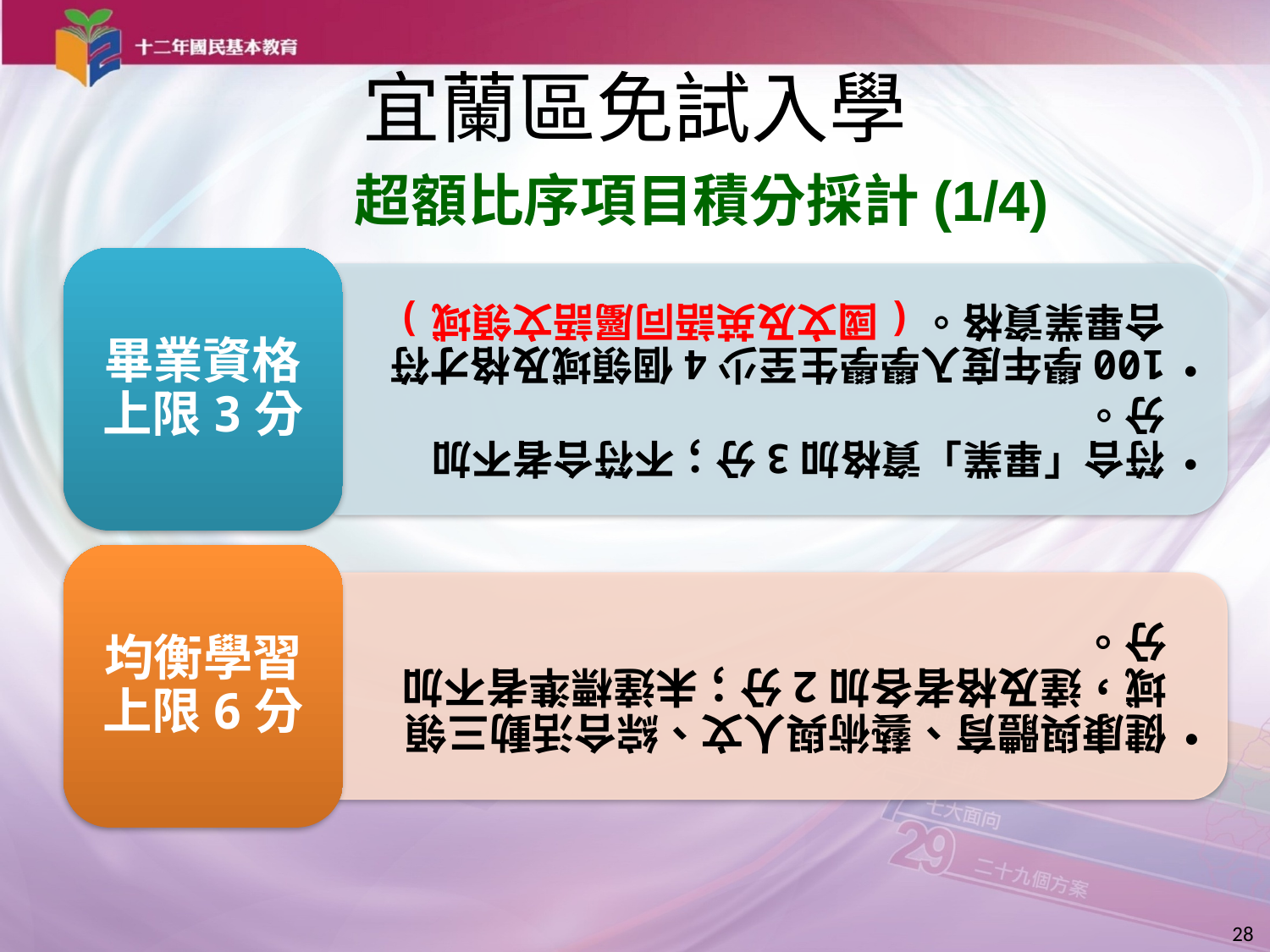

# 宜蘭區免試入學
超額比序項目積分採計(1/4)
符合「畢業」資格加3分；不符合者不加分。
100學年度入學學生至少4個領域及格才符合畢業資格。(國文及英語同屬語文領域)
畢業資格上限3分
健康與體育、藝術與人文、綜合活動三領域，達及格者各加2分；未達標準者不加分。
均衡學習上限6分